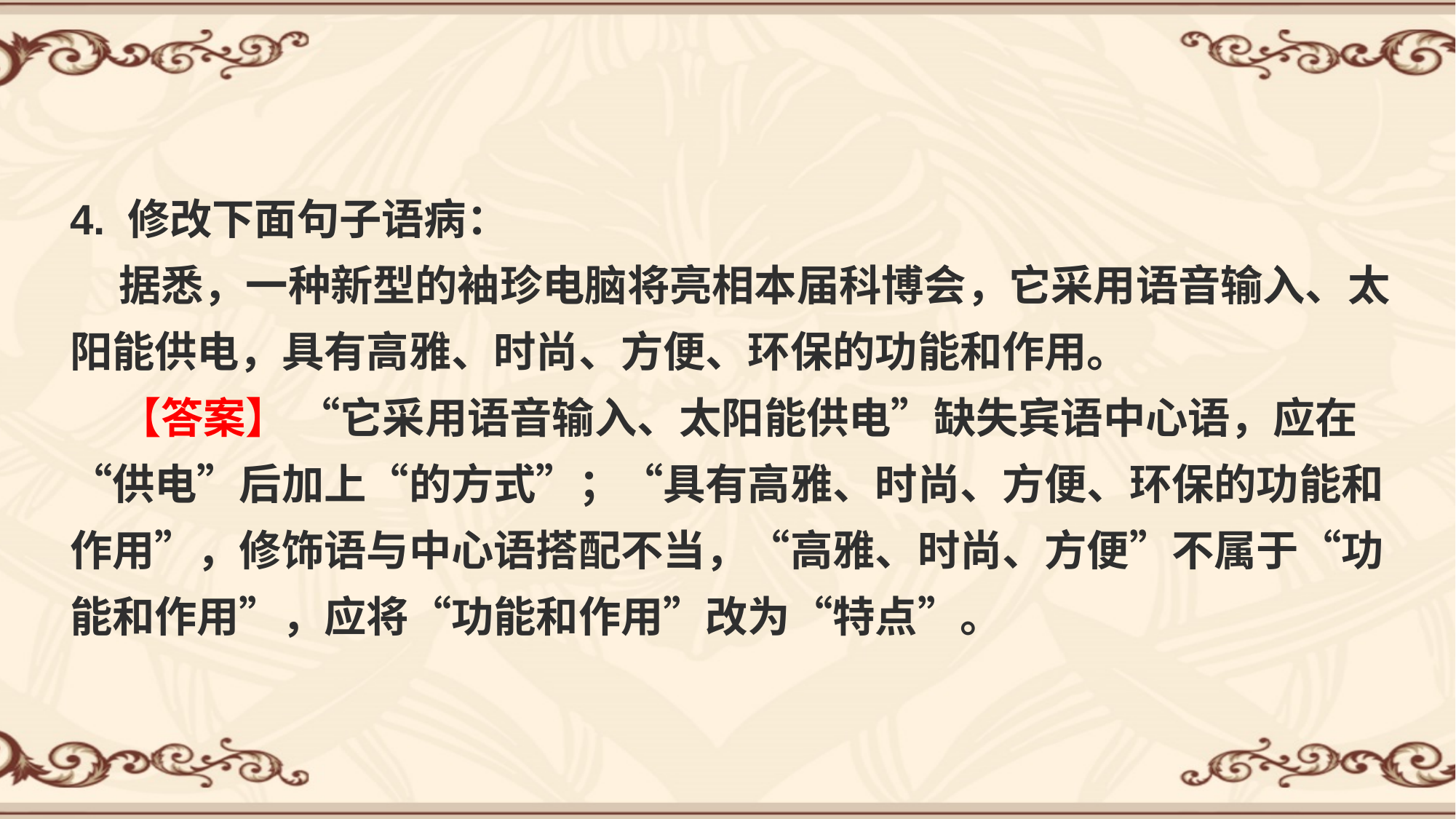

4. 修改下面句子语病：
    据悉，一种新型的袖珍电脑将亮相本届科博会，它采用语音输入、太阳能供电，具有高雅、时尚、方便、环保的功能和作用。
    【答案】 “它采用语音输入、太阳能供电”缺失宾语中心语，应在“供电”后加上“的方式”；“具有高雅、时尚、方便、环保的功能和作用”，修饰语与中心语搭配不当，“高雅、时尚、方便”不属于“功能和作用”，应将“功能和作用”改为“特点”。